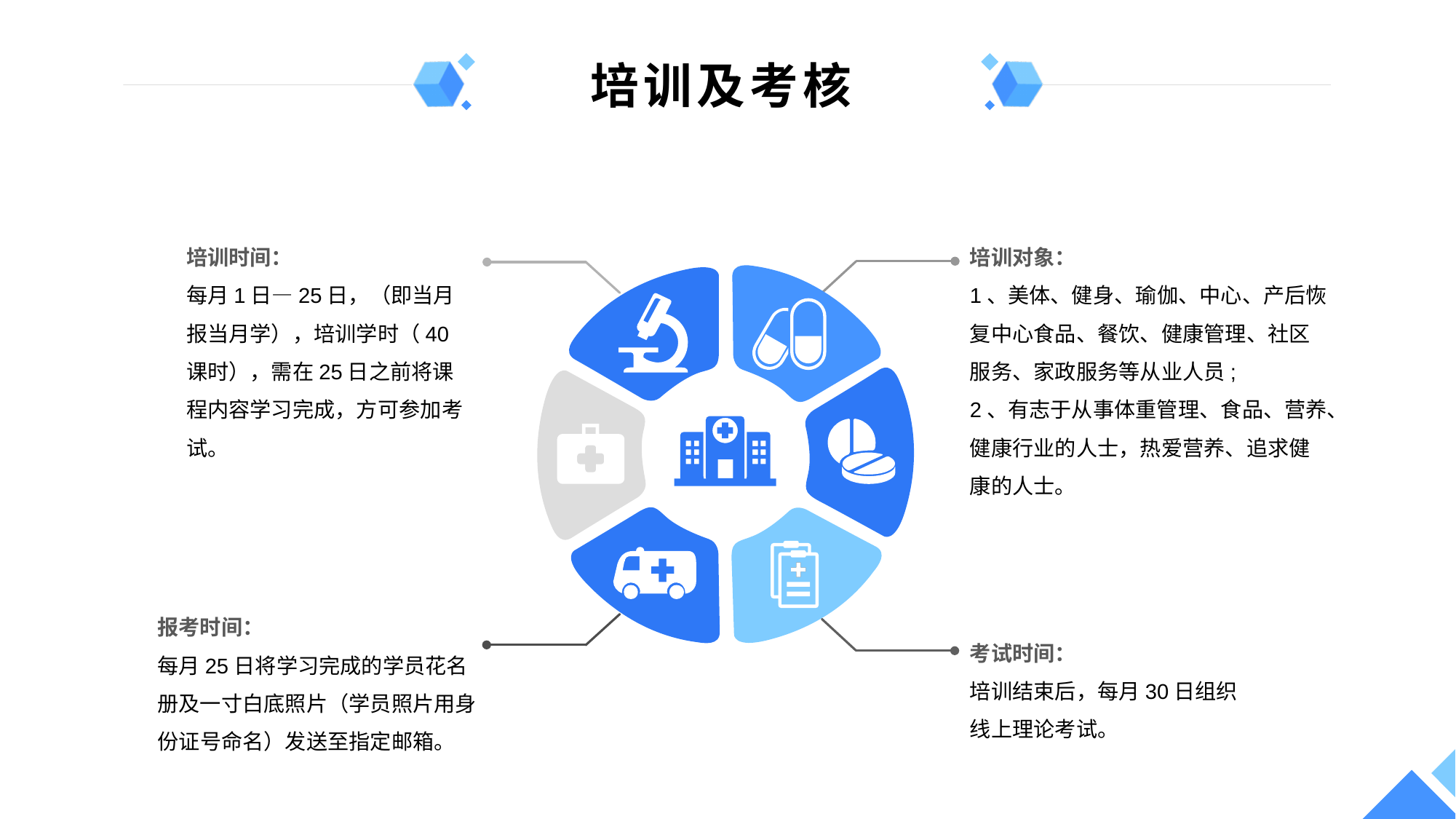

培训及考核
培训时间：
每月1日—25日，（即当月报当月学），培训学时（40课时），需在25日之前将课程内容学习完成，方可参加考试。
培训对象：
1、美体、健身、瑜伽、中心、产后恢复中心食品、餐饮、健康管理、社区服务、家政服务等从业人员;
2、有志于从事体重管理、食品、营养、健康行业的人士，热爱营养、追求健康的人士。

报考时间：
每月25日将学习完成的学员花名册及一寸白底照片（学员照片用身份证号命名）发送至指定邮箱。
考试时间：
培训结束后，每月30日组织线上理论考试。